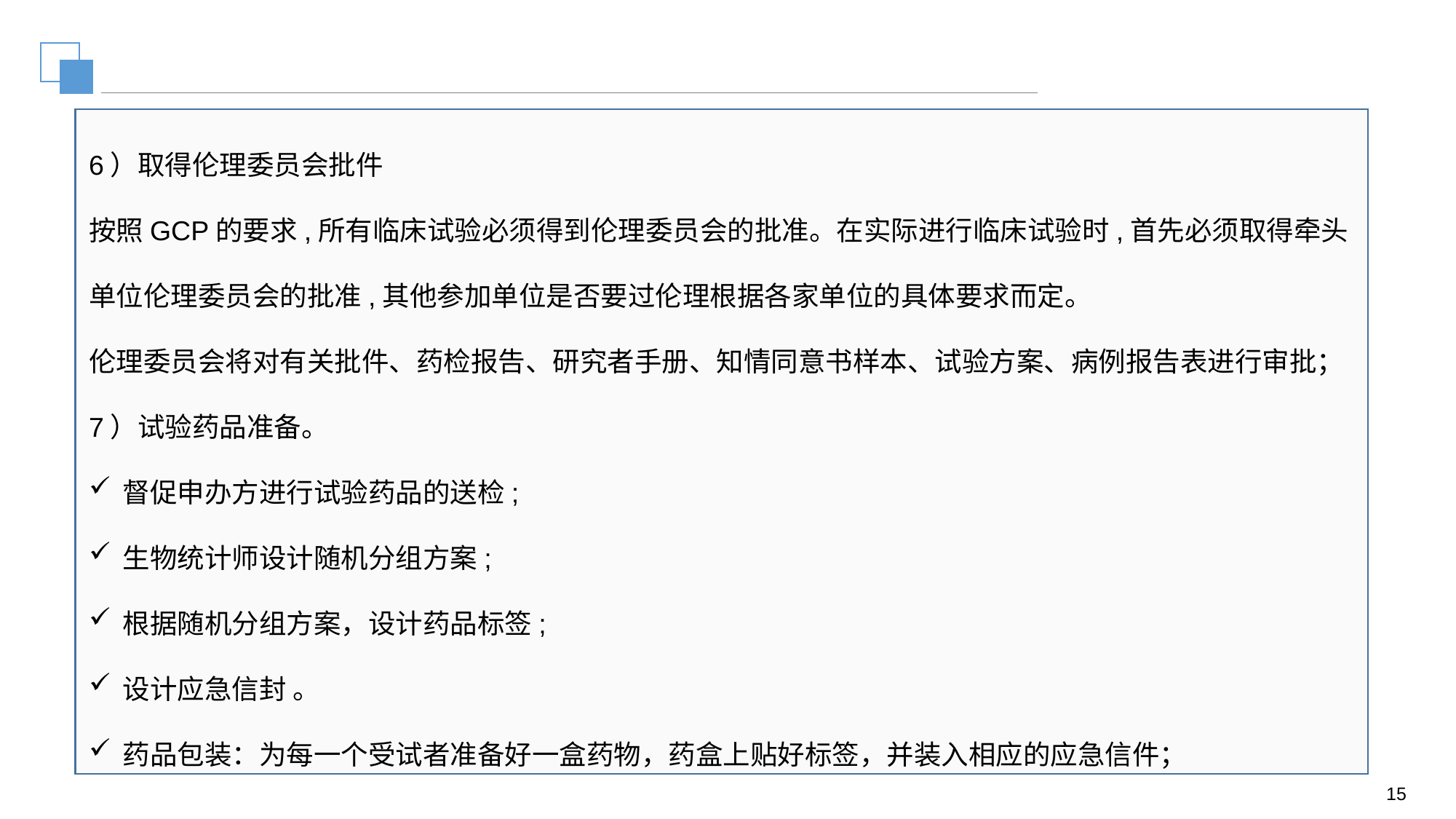

6）取得伦理委员会批件
按照GCP的要求,所有临床试验必须得到伦理委员会的批准。在实际进行临床试验时,首先必须取得牵头单位伦理委员会的批准,其他参加单位是否要过伦理根据各家单位的具体要求而定。
伦理委员会将对有关批件、药检报告、研究者手册、知情同意书样本、试验方案、病例报告表进行审批；
7）试验药品准备。
督促申办方进行试验药品的送检;
生物统计师设计随机分组方案;
根据随机分组方案，设计药品标签;
设计应急信封 。
药品包装：为每一个受试者准备好一盒药物，药盒上贴好标签，并装入相应的应急信件；
15